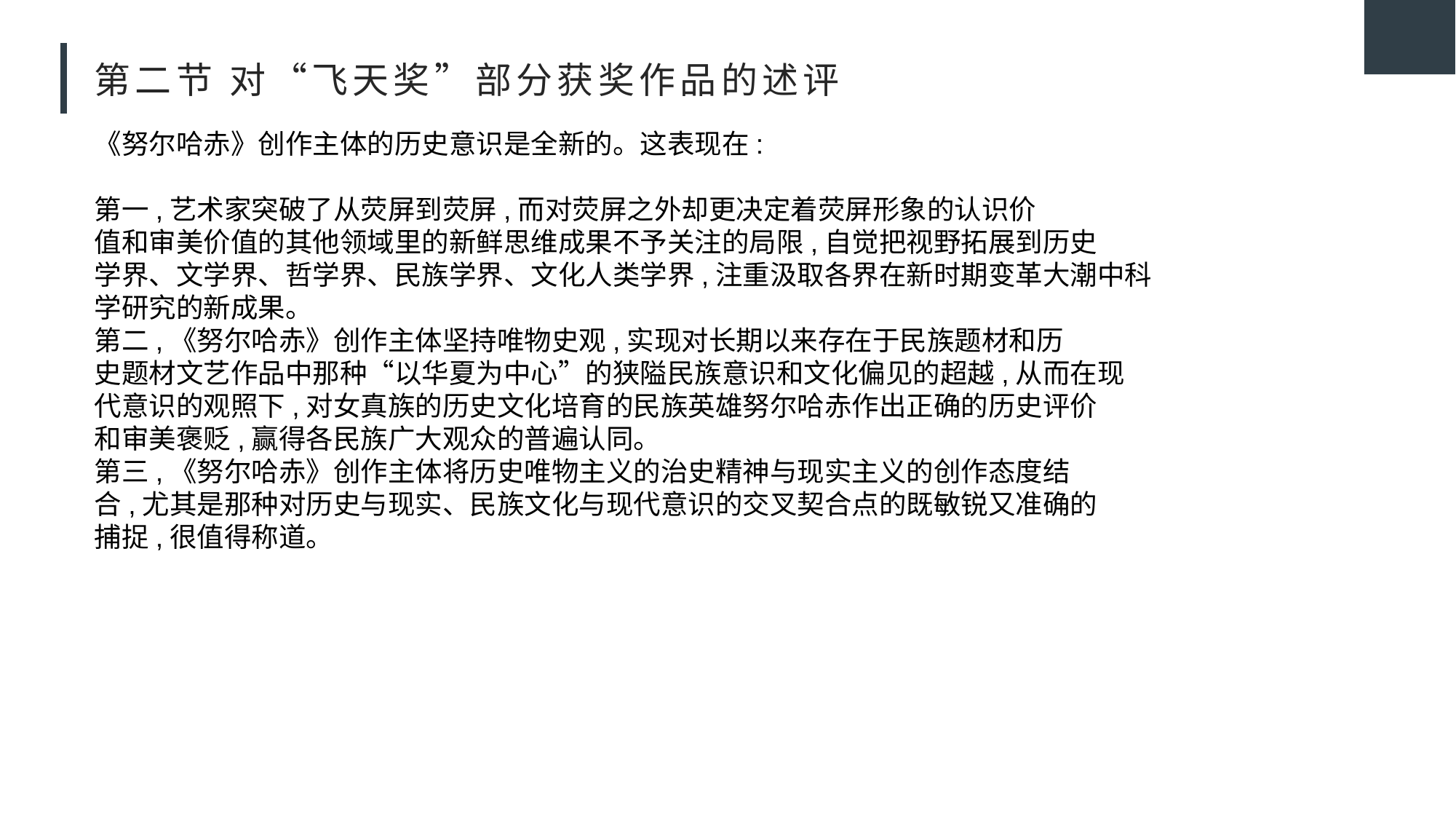

# 第二节 对“飞天奖”部分获奖作品的述评
《努尔哈赤》创作主体的历史意识是全新的。这表现在:

第一,艺术家突破了从荧屏到荧屏,而对荧屏之外却更决定着荧屏形象的认识价
值和审美价值的其他领域里的新鲜思维成果不予关注的局限,自觉把视野拓展到历史
学界、文学界、哲学界、民族学界、文化人类学界,注重汲取各界在新时期变革大潮中科
学研究的新成果。
第二,《努尔哈赤》创作主体坚持唯物史观,实现对长期以来存在于民族题材和历
史题材文艺作品中那种“以华夏为中心”的狭隘民族意识和文化偏见的超越,从而在现
代意识的观照下,对女真族的历史文化培育的民族英雄努尔哈赤作出正确的历史评价
和审美褒贬,赢得各民族广大观众的普遍认同。
第三,《努尔哈赤》创作主体将历史唯物主义的治史精神与现实主义的创作态度结
合,尤其是那种对历史与现实、民族文化与现代意识的交叉契合点的既敏锐又准确的
捕捉,很值得称道。